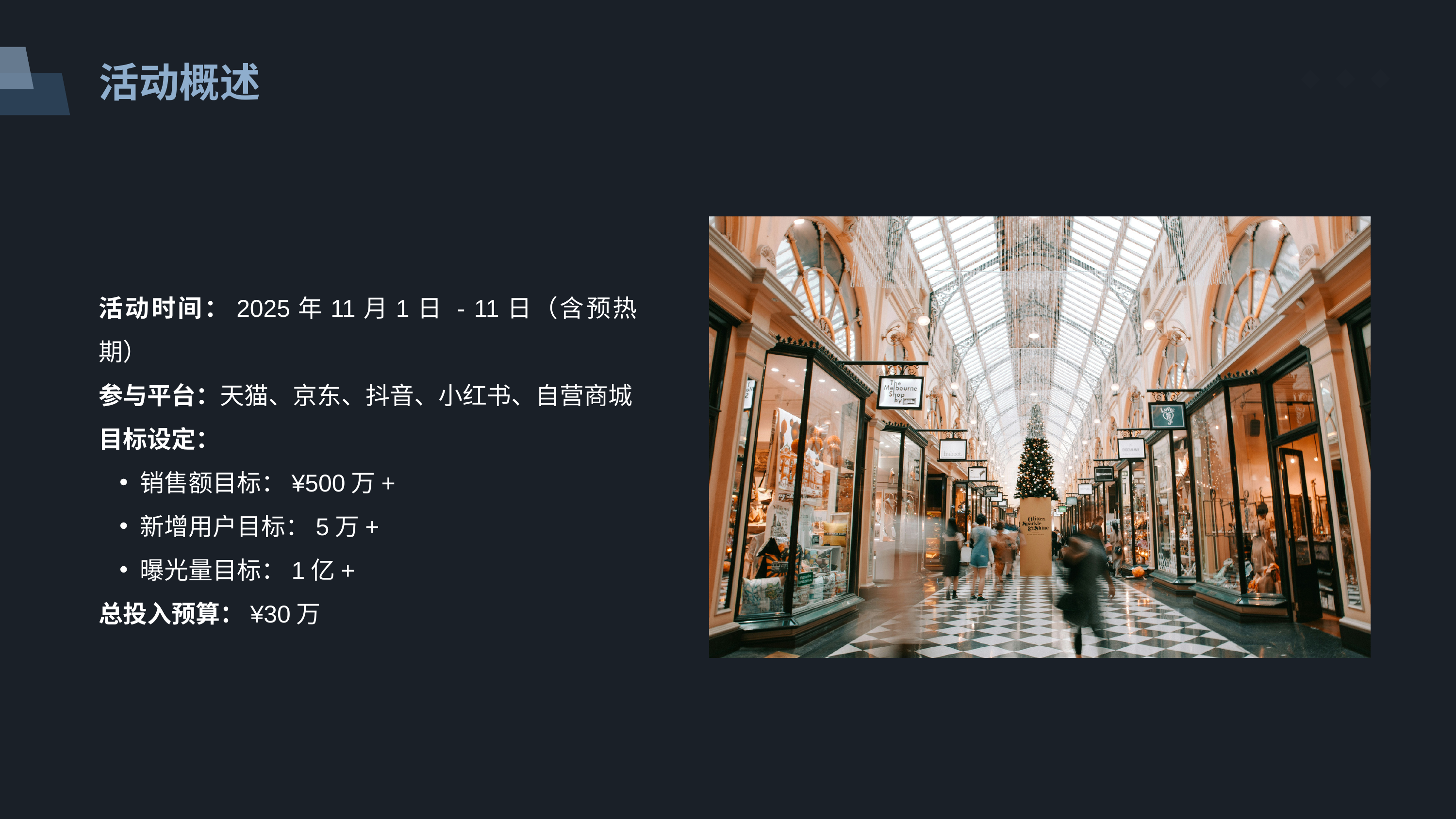

活动概述

活动时间：2025年11月1日 - 11日（含预热期）
参与平台：天猫、京东、抖音、小红书、自营商城
目标设定：
销售额目标：¥500万+
新增用户目标：5万+
曝光量目标：1亿+
总投入预算：¥30万